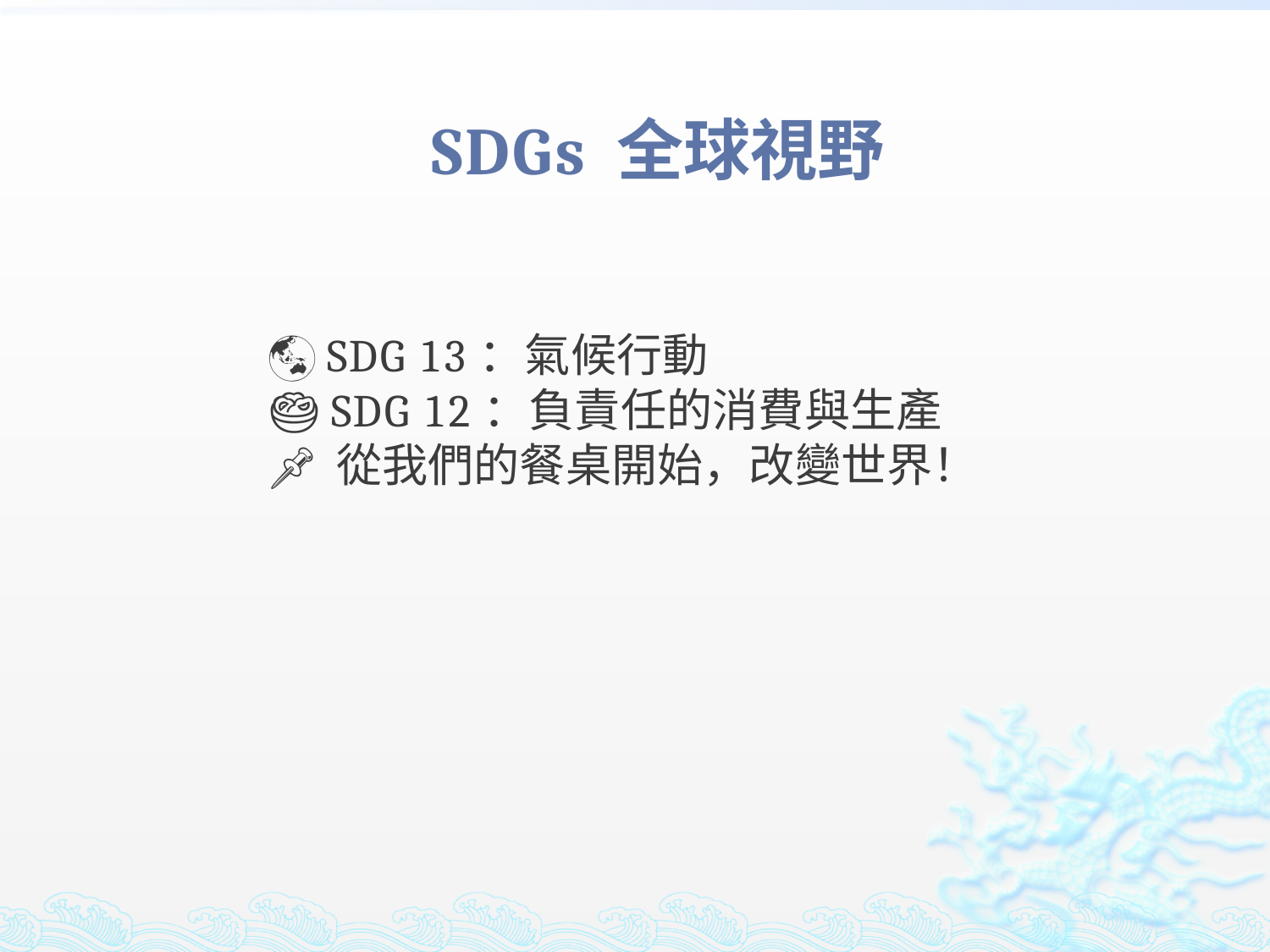

SDGs 全球視野

🌏 SDG 13：氣候行動
🥗 SDG 12：負責任的消費與生產
📌 從我們的餐桌開始，改變世界！